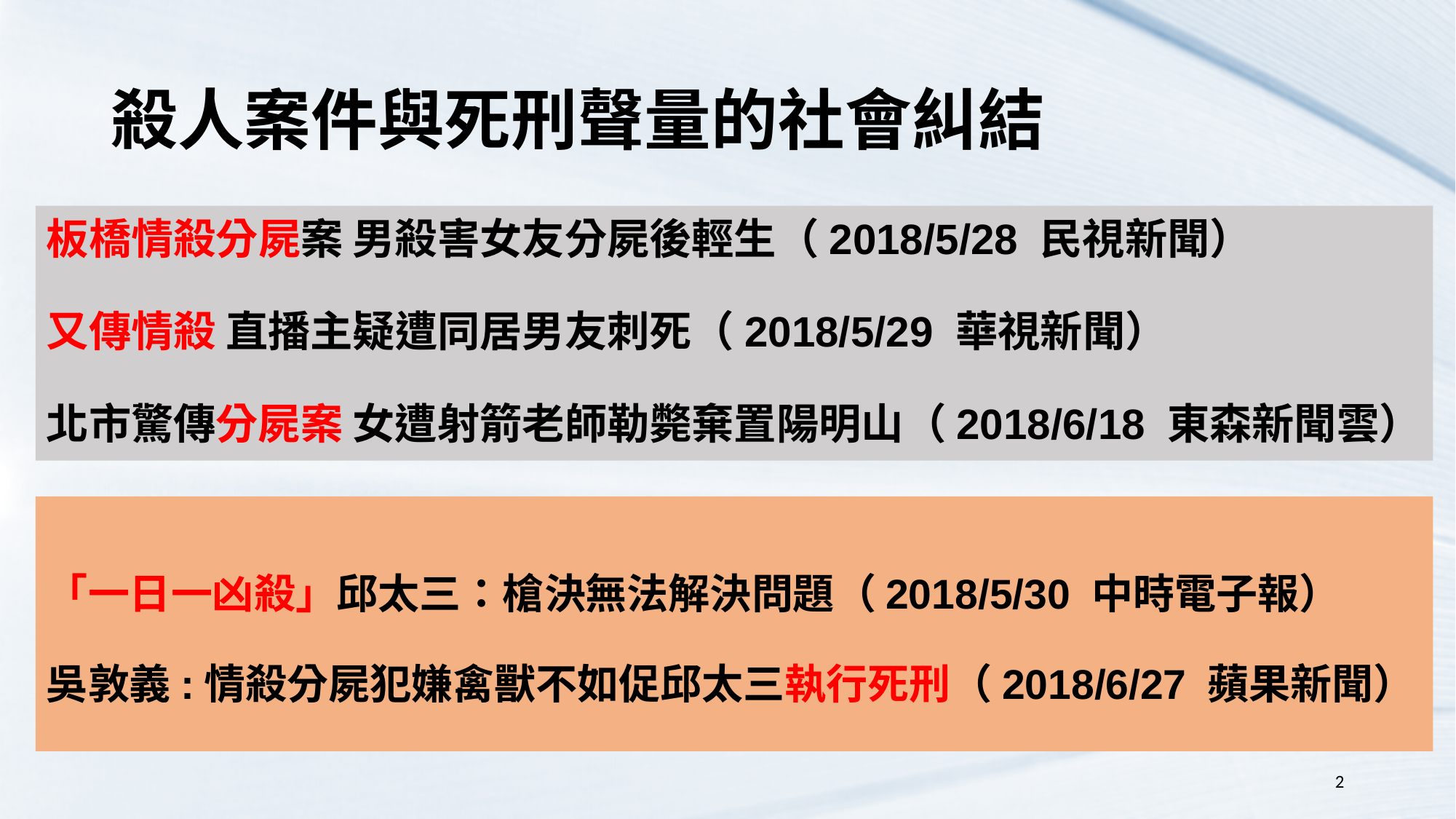

# 殺人案件與死刑聲量的社會糾結
板橋情殺分屍案 男殺害女友分屍後輕生（2018/5/28 民視新聞）

又傳情殺 直播主疑遭同居男友刺死（2018/5/29 華視新聞）

北市驚傳分屍案 女遭射箭老師勒斃棄置陽明山（2018/6/18 東森新聞雲）

「一日一凶殺」邱太三：槍決無法解決問題（2018/5/30 中時電子報）

吳敦義:情殺分屍犯嫌禽獸不如促邱太三執行死刑（2018/6/27 蘋果新聞）

2